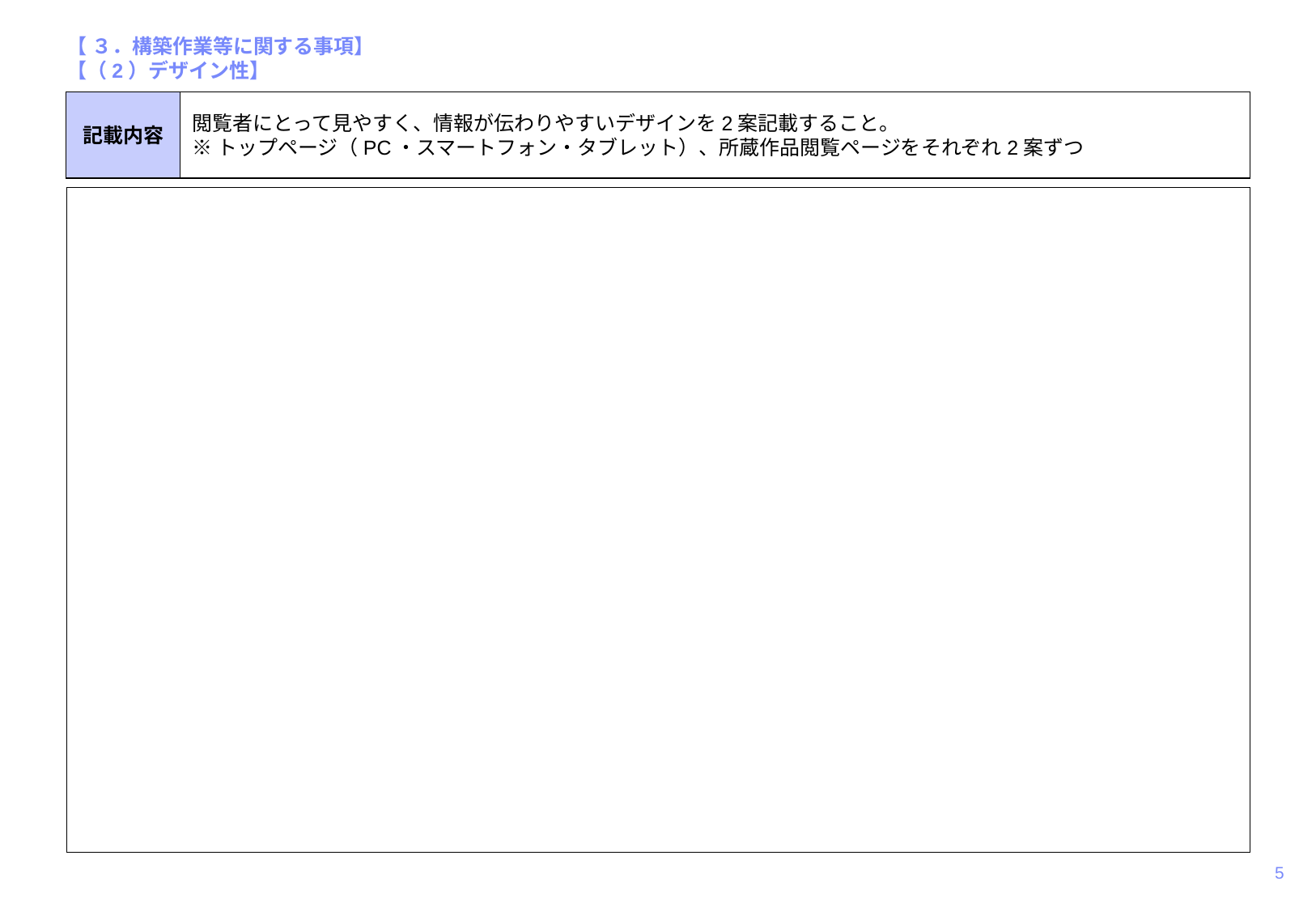

5
【 ３．構築作業等に関する事項】
【（2）デザイン性】
記載内容
閲覧者にとって見やすく、情報が伝わりやすいデザインを2案記載すること。
※トップページ（PC・スマートフォン・タブレット）、所蔵作品閲覧ページをそれぞれ2案ずつ